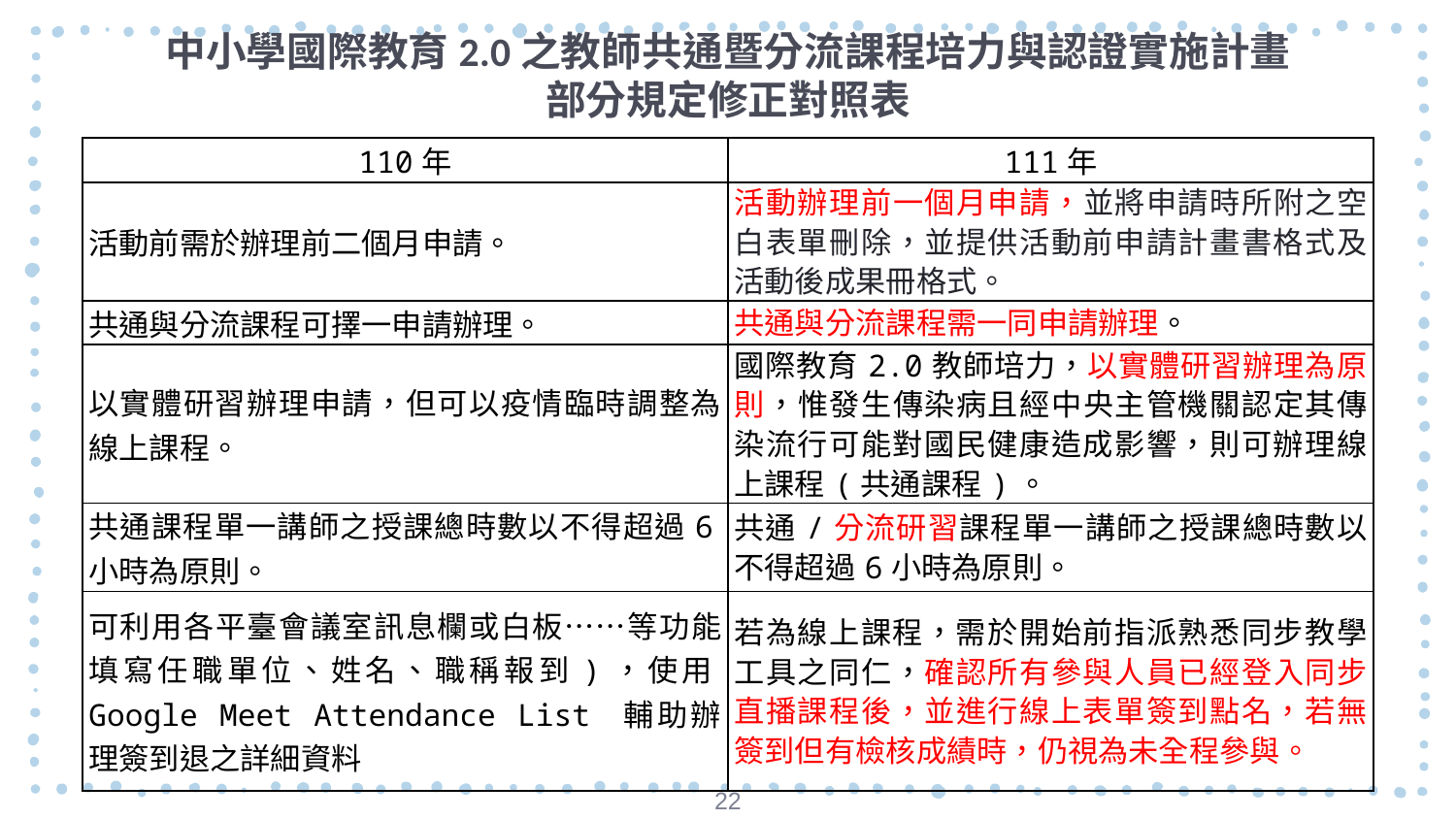

# 中小學國際教育2.0之教師共通暨分流課程培力與認證實施計畫部分規定修正對照表
| 110年 | 111年 |
| --- | --- |
| 活動前需於辦理前二個月申請。 | 活動辦理前一個月申請，並將申請時所附之空白表單刪除，並提供活動前申請計畫書格式及活動後成果冊格式。 |
| 共通與分流課程可擇一申請辦理。 | 共通與分流課程需一同申請辦理。 |
| 以實體研習辦理申請，但可以疫情臨時調整為線上課程。 | 國際教育2.0教師培力，以實體研習辦理為原則，惟發生傳染病且經中央主管機關認定其傳染流行可能對國民健康造成影響，則可辦理線上課程(共通課程)。 |
| 共通課程單一講師之授課總時數以不得超過6小時為原則。 | 共通/分流研習課程單一講師之授課總時數以不得超過6小時為原則。 |
| 可利用各平臺會議室訊息欄或白板……等功能填寫任職單位、姓名、職稱報到)，使用Google Meet Attendance List 輔助辦理簽到退之詳細資料 | 若為線上課程，需於開始前指派熟悉同步教學工具之同仁，確認所有參與人員已經登入同步直播課程後，並進行線上表單簽到點名，若無簽到但有檢核成績時，仍視為未全程參與。 |

22